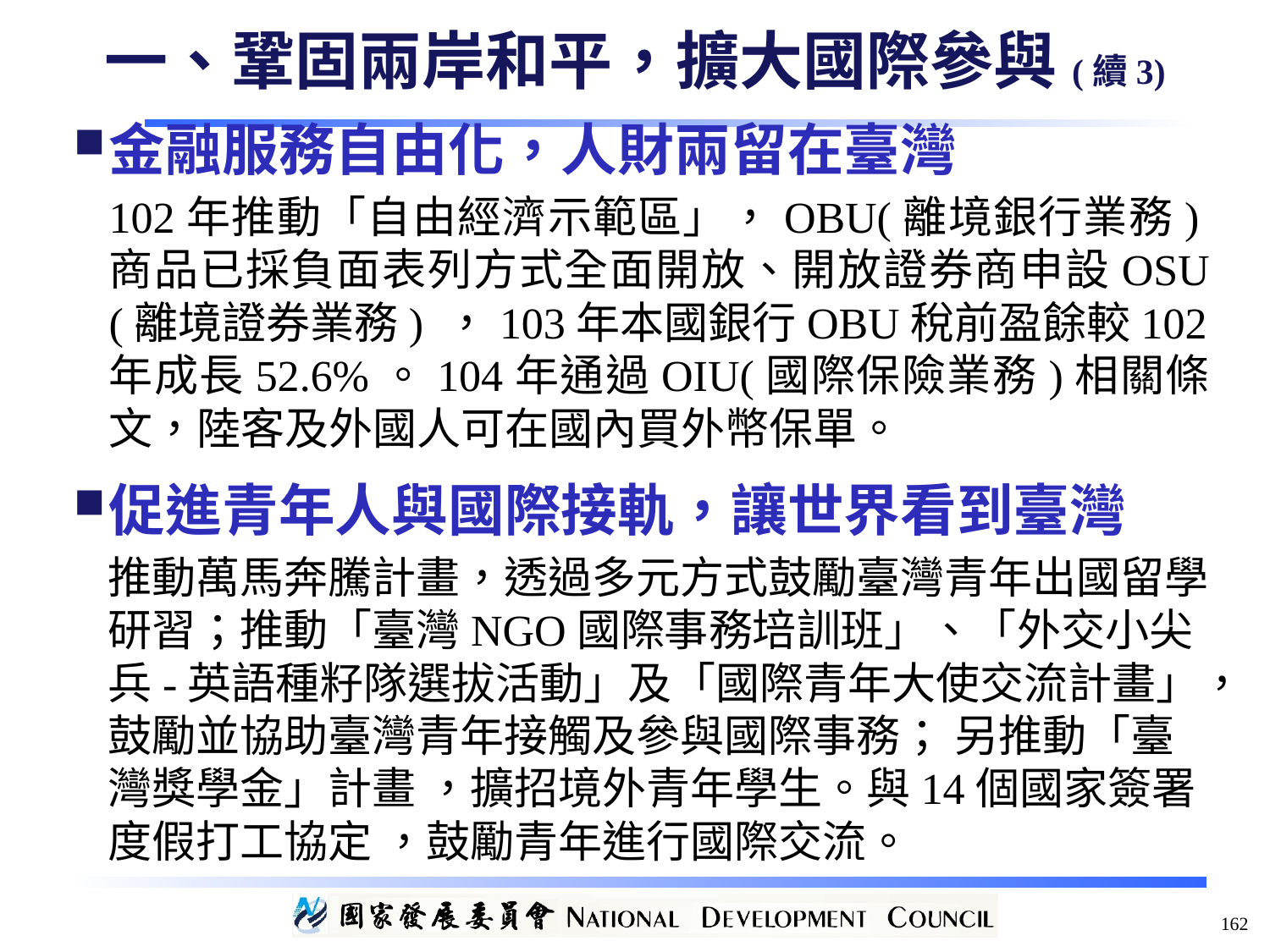

一、鞏固兩岸和平，擴大國際參與(續3)
金融服務自由化，人財兩留在臺灣
102年推動「自由經濟示範區」，OBU(離境銀行業務)商品已採負面表列方式全面開放、開放證券商申設OSU (離境證券業務) ，103年本國銀行OBU稅前盈餘較102年成長52.6%。104年通過OIU(國際保險業務)相關條文，陸客及外國人可在國內買外幣保單。
促進青年人與國際接軌，讓世界看到臺灣
推動萬馬奔騰計畫，透過多元方式鼓勵臺灣青年出國留學研習；推動「臺灣NGO國際事務培訓班」、「外交小尖兵-英語種籽隊選拔活動」及「國際青年大使交流計畫」，鼓勵並協助臺灣青年接觸及參與國際事務； 另推動「臺灣獎學金」計畫 ，擴招境外青年學生。與14個國家簽署度假打工協定 ，鼓勵青年進行國際交流。

162